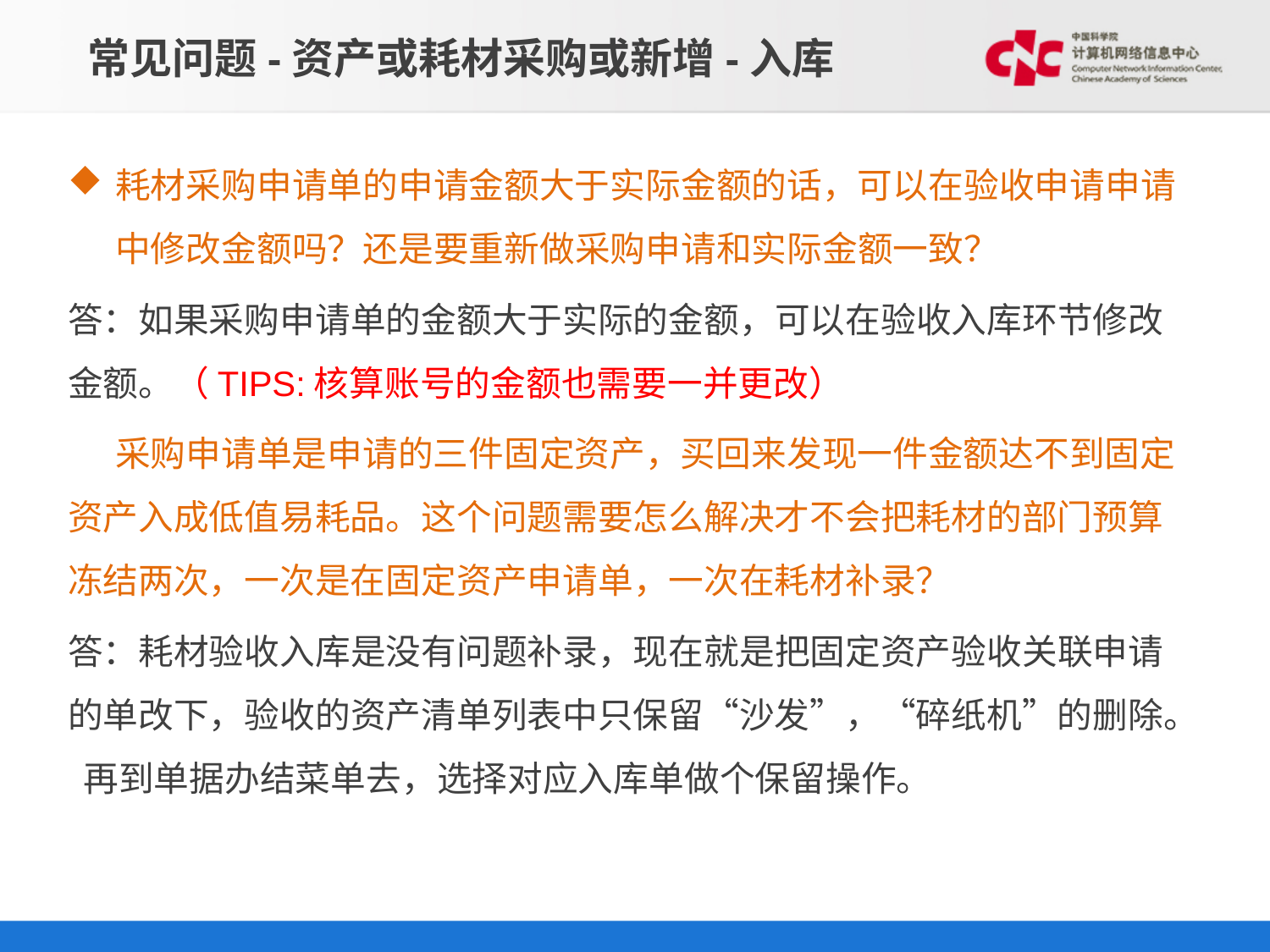

# 常见问题-资产或耗材采购或新增-入库
耗材采购申请单的申请金额大于实际金额的话，可以在验收申请申请中修改金额吗？还是要重新做采购申请和实际金额一致？
答：如果采购申请单的金额大于实际的金额，可以在验收入库环节修改金额。（TIPS:核算账号的金额也需要一并更改）
     采购申请单是申请的三件固定资产，买回来发现一件金额达不到固定资产入成低值易耗品。这个问题需要怎么解决才不会把耗材的部门预算冻结两次，一次是在固定资产申请单，一次在耗材补录？
答：耗材验收入库是没有问题补录，现在就是把固定资产验收关联申请的单改下，验收的资产清单列表中只保留“沙发”，“碎纸机”的删除。  再到单据办结菜单去，选择对应入库单做个保留操作。